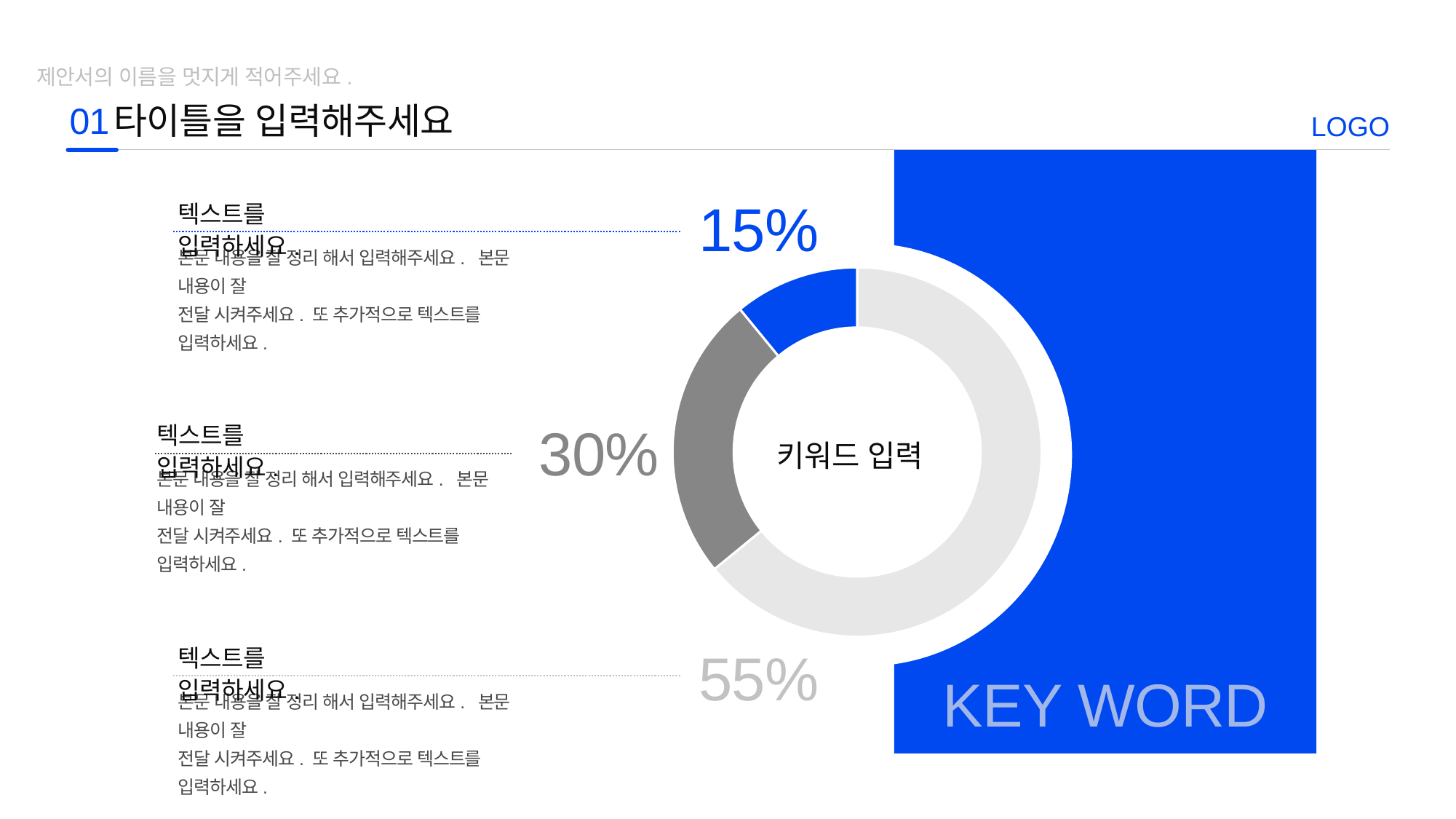

제안서의 이름을 멋지게 적어주세요.
01
타이틀을 입력해주세요
LOGO

텍스트를 입력하세요.
15%
본문 내용을 잘 정리 해서 입력해주세요.  본문 내용이 잘
전달 시켜주세요. 또 추가적으로 텍스트를 입력하세요.

### Chart

| Category | 판매 |
|---|---|
| 1분기 | 8.2 |
| 2분기 | 3.2 |
| 3분기 | 1.4 |
텍스트를 입력하세요.
30%
키워드 입력
본문 내용을 잘 정리 해서 입력해주세요.  본문 내용이 잘
전달 시켜주세요. 또 추가적으로 텍스트를 입력하세요.
텍스트를 입력하세요.
55%
KEY WORD
본문 내용을 잘 정리 해서 입력해주세요.  본문 내용이 잘
전달 시켜주세요. 또 추가적으로 텍스트를 입력하세요.